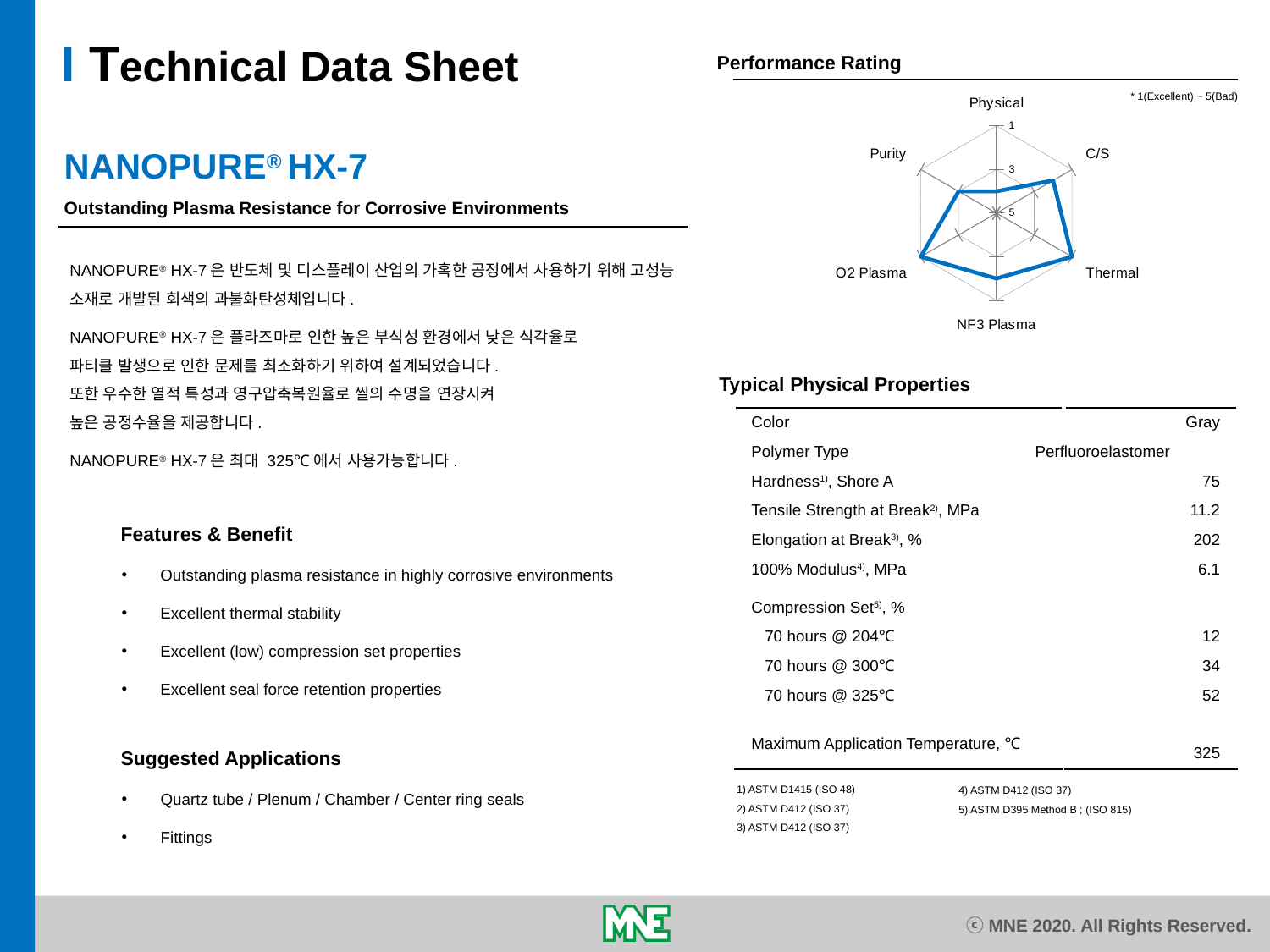

I Technical Data Sheet
Performance Rating
* 1(Excellent) ~ 5(Bad)

### Chart

| Category | HX-7 |
|---|---|
| Physical | 4.0 |
| C/S | 2.0 |
| Thermal | 1.0 |
| NF3 Plasma | 2.0 |
| O2 Plasma | 1.0 |
| Purity | 3.0 |
NANOPURE® HX-7
Outstanding Plasma Resistance for Corrosive Environments
NANOPURE® HX-7은 반도체 및 디스플레이 산업의 가혹한 공정에서 사용하기 위해 고성능 소재로 개발된 회색의 과불화탄성체입니다.

NANOPURE® HX-7은 플라즈마로 인한 높은 부식성 환경에서 낮은 식각율로
파티클 발생으로 인한 문제를 최소화하기 위하여 설계되었습니다.
또한 우수한 열적 특성과 영구압축복원율로 씰의 수명을 연장시켜
높은 공정수율을 제공합니다.

NANOPURE® HX-7은 최대 325℃에서 사용가능합니다.
Typical Physical Properties
| Color | Gray |
| --- | --- |
| Polymer Type Perfluoroelastomer |  |
| Hardness1), Shore A | 75 |
| Tensile Strength at Break2), MPa | 11.2 |
| Elongation at Break3), % | 202 |
| 100% Modulus4), MPa | 6.1 |
| Compression Set5), % |  |
| 70 hours @ 204℃ | 12 |
| 70 hours @ 300℃ | 34 |
| 70 hours @ 325℃ | 52 |
| Maximum Application Temperature, ℃ | 325 |
Features & Benefit
  Outstanding plasma resistance in highly corrosive environments

  Excellent thermal stability

  Excellent (low) compression set properties

  Excellent seal force retention properties
Suggested Applications
1) ASTM D1415 (ISO 48)
2) ASTM D412 (ISO 37)
3) ASTM D412 (ISO 37)
4) ASTM D412 (ISO 37)
5) ASTM D395 Method B ; (ISO 815)
  Quartz tube / Plenum / Chamber / Center ring seals

  Fittings